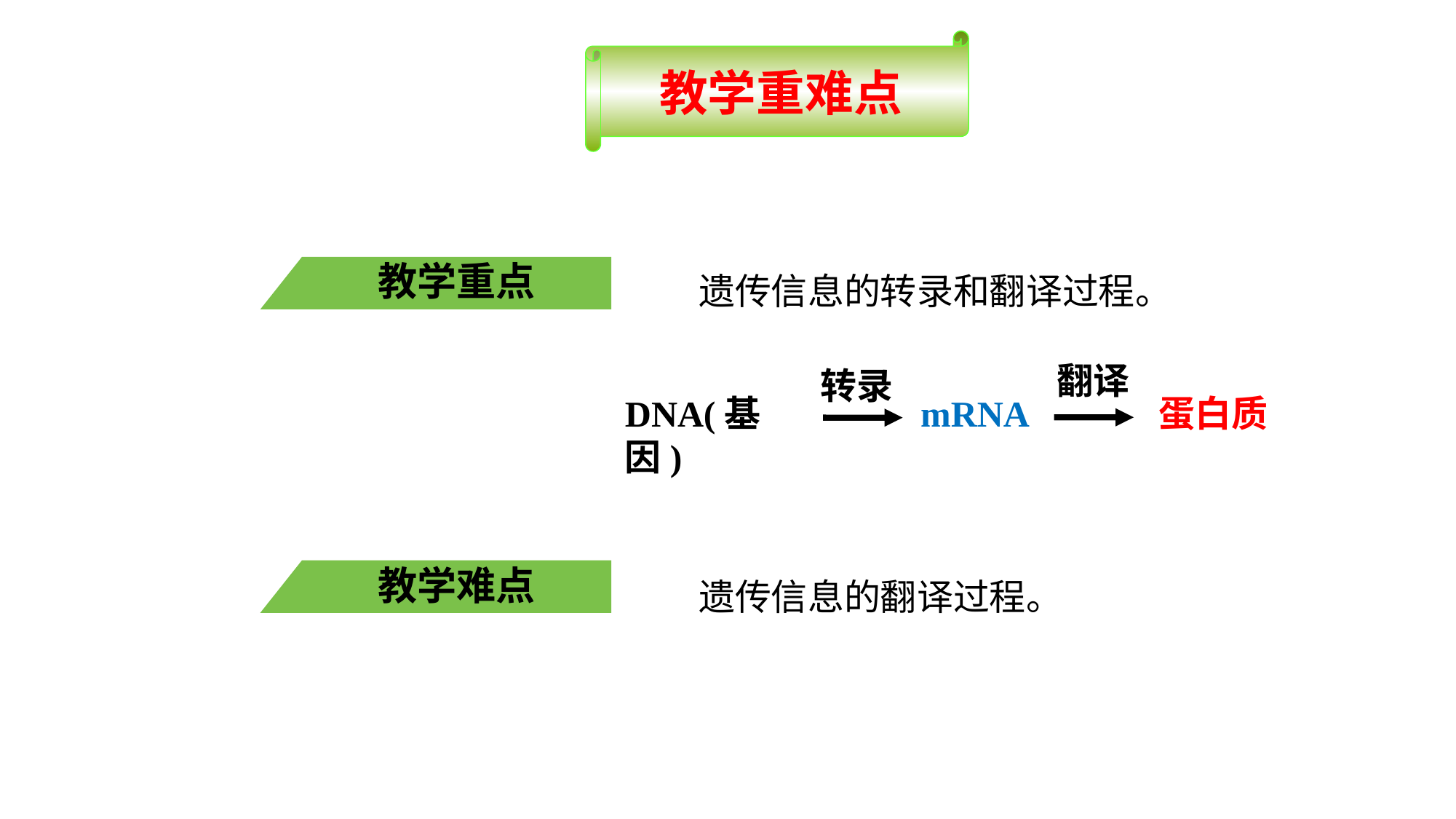

教学重难点
遗传信息的转录和翻译过程。
教学重点

翻译
转录

DNA(基因)
蛋白质
mRNA
遗传信息的翻译过程。

教学难点